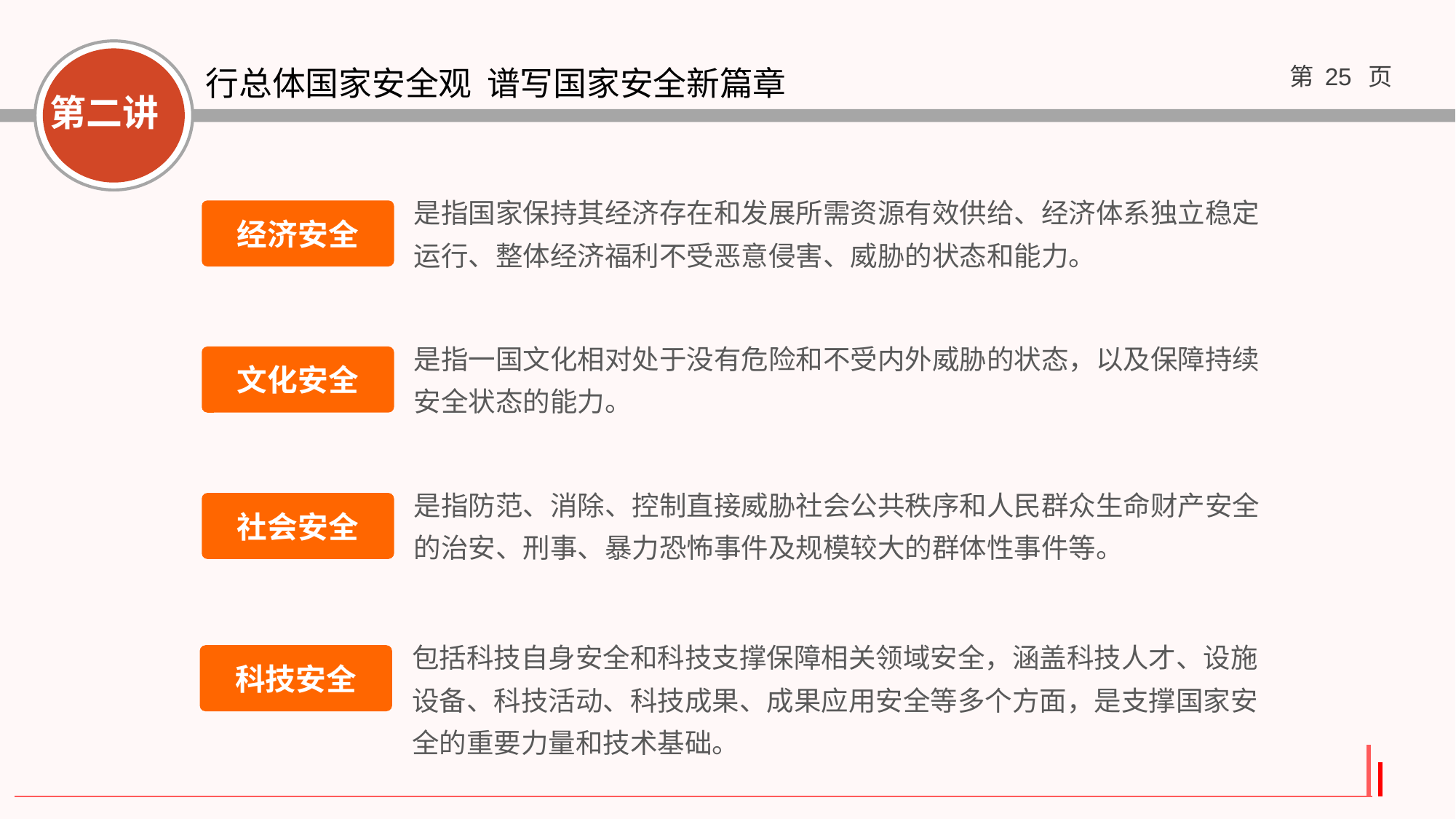

是指国家保持其经济存在和发展所需资源有效供给、经济体系独立稳定运行、整体经济福利不受恶意侵害、威胁的状态和能力。
经济安全
是指一国文化相对处于没有危险和不受内外威胁的状态，以及保障持续安全状态的能力。
文化安全
是指防范、消除、控制直接威胁社会公共秩序和人民群众生命财产安全的治安、刑事、暴力恐怖事件及规模较大的群体性事件等。
社会安全
包括科技自身安全和科技支撑保障相关领域安全，涵盖科技人才、设施设备、科技活动、科技成果、成果应用安全等多个方面，是支撑国家安全的重要力量和技术基础。
科技安全